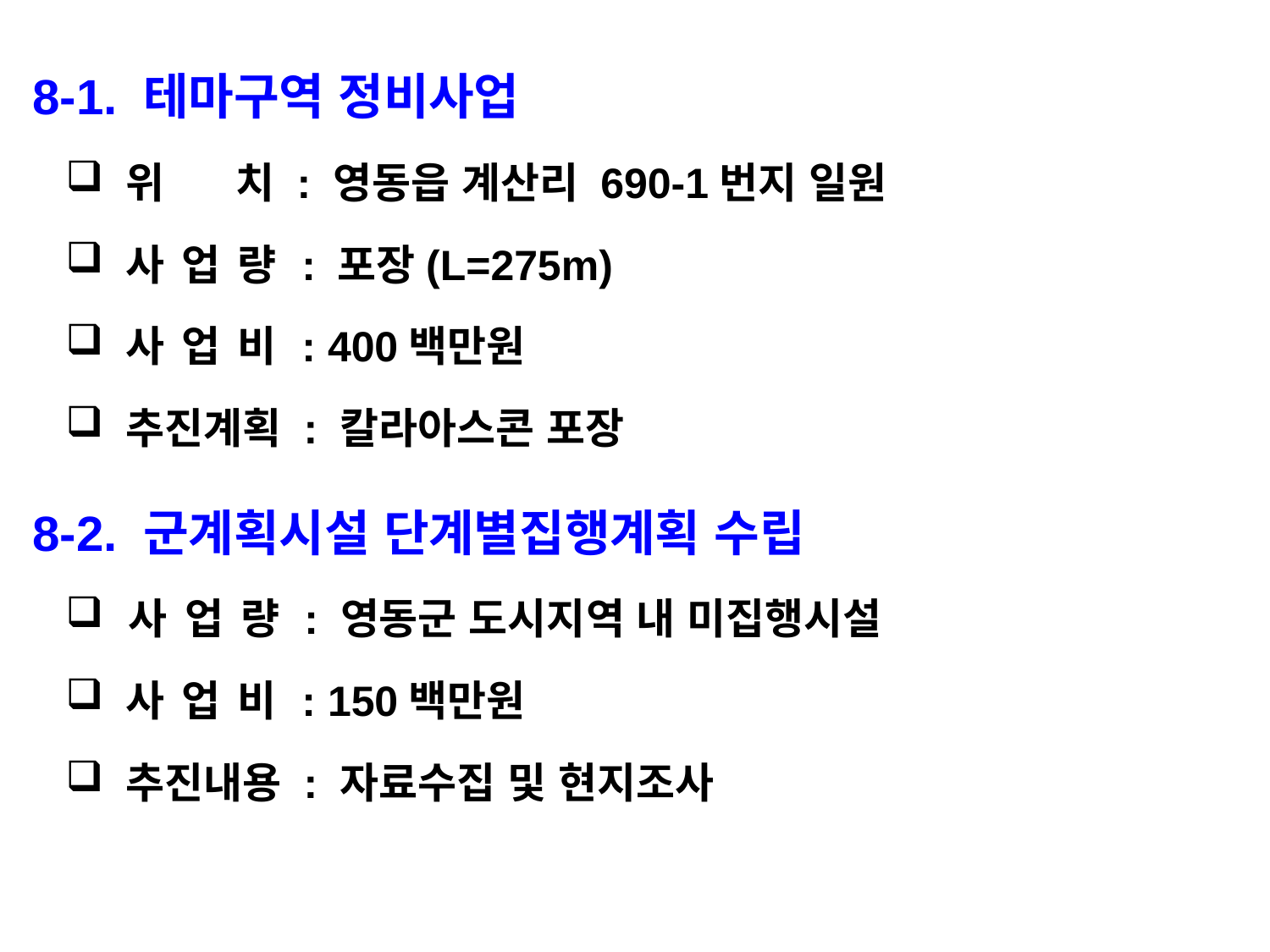

8-1. 테마구역 정비사업
 위      치 : 영동읍 계산리 690-1번지 일원
 사 업 량 : 포장(L=275m)
 사 업 비 : 400백만원
 추진계획 : 칼라아스콘 포장
8-2. 군계획시설 단계별집행계획 수립
 사 업 량 : 영동군 도시지역 내 미집행시설
 사 업 비 : 150백만원
 추진내용 : 자료수집 및 현지조사